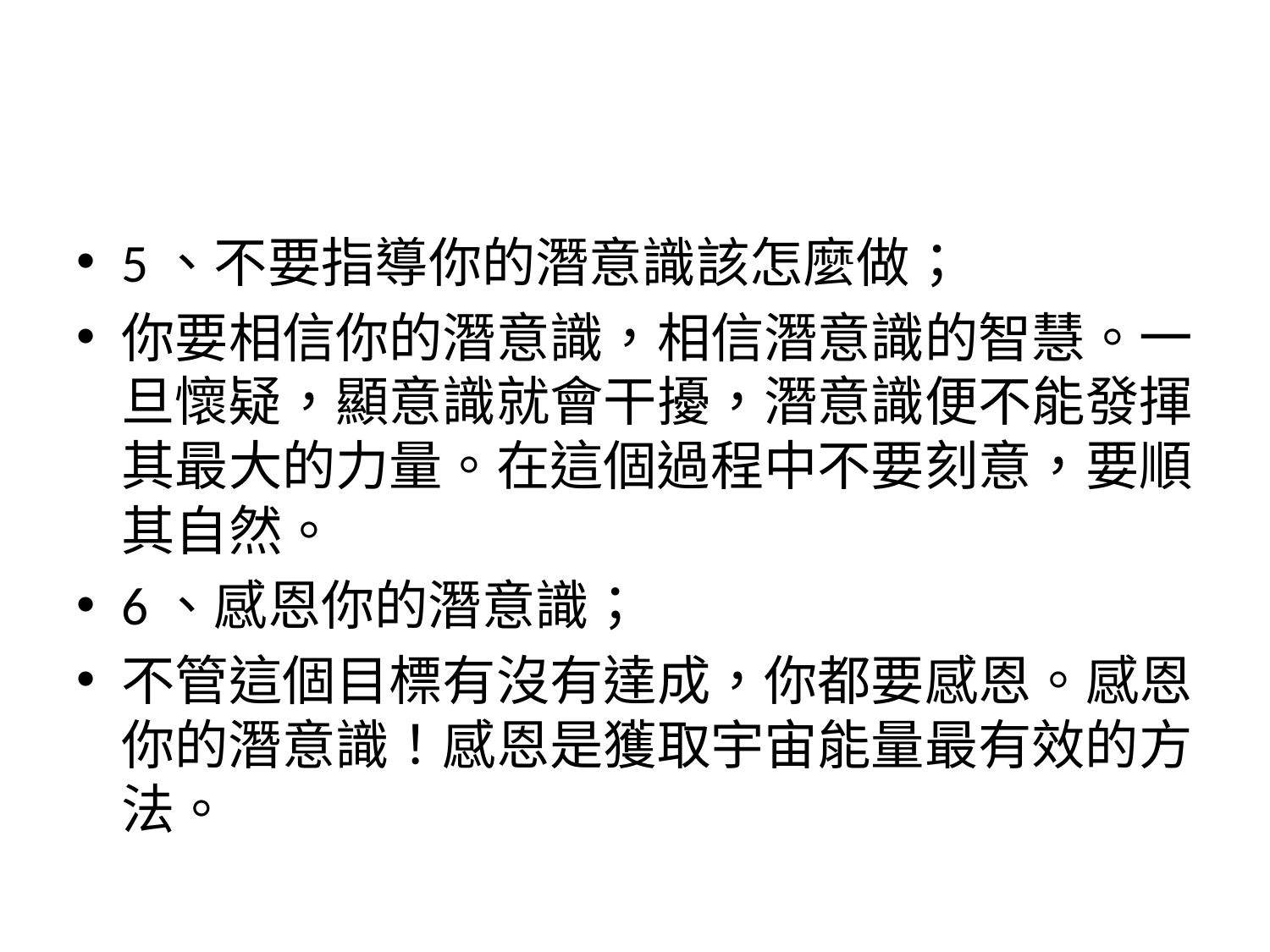

#
5、不要指導你的潛意識該怎麼做；
你要相信你的潛意識，相信潛意識的智慧。一旦懷疑，顯意識就會干擾，潛意識便不能發揮其最大的力量。在這個過程中不要刻意，要順其自然。
6、感恩你的潛意識；
不管這個目標有沒有達成，你都要感恩。感恩你的潛意識！感恩是獲取宇宙能量最有效的方法。